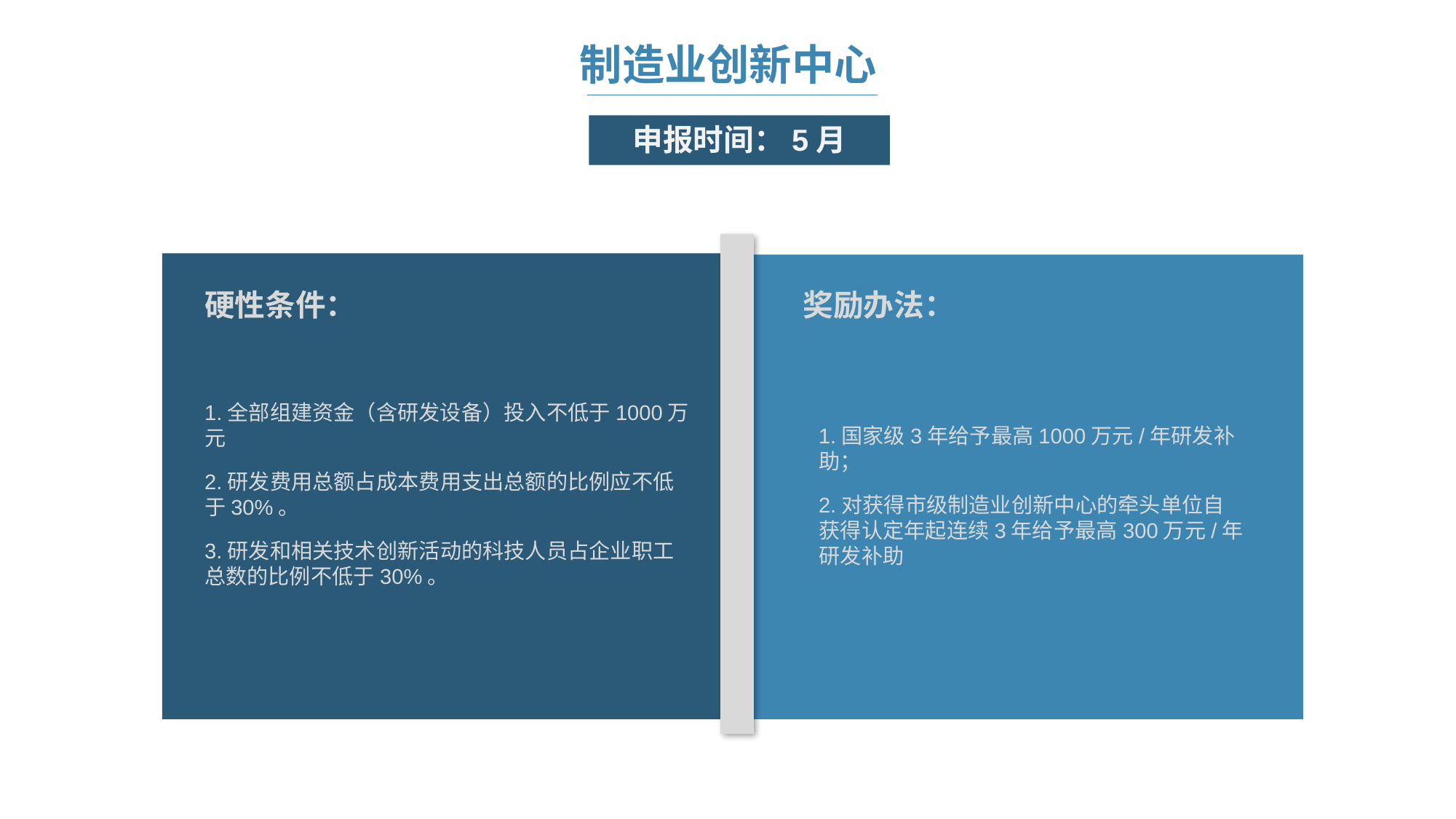

制造业创新中心
申报时间：5月

硬性条件：
奖励办法：
1.全部组建资金（含研发设备）投入不低于1000万元
2.研发费用总额占成本费用支出总额的比例应不低于30%。
3.研发和相关技术创新活动的科技人员占企业职工总数的比例不低于30%。
         1.国家级3年给予最高1000万元/年研发补助；
         2.对获得市级制造业创新中心的牵头单位自获得认定年起连续3年给予最高300万元/年研发补助